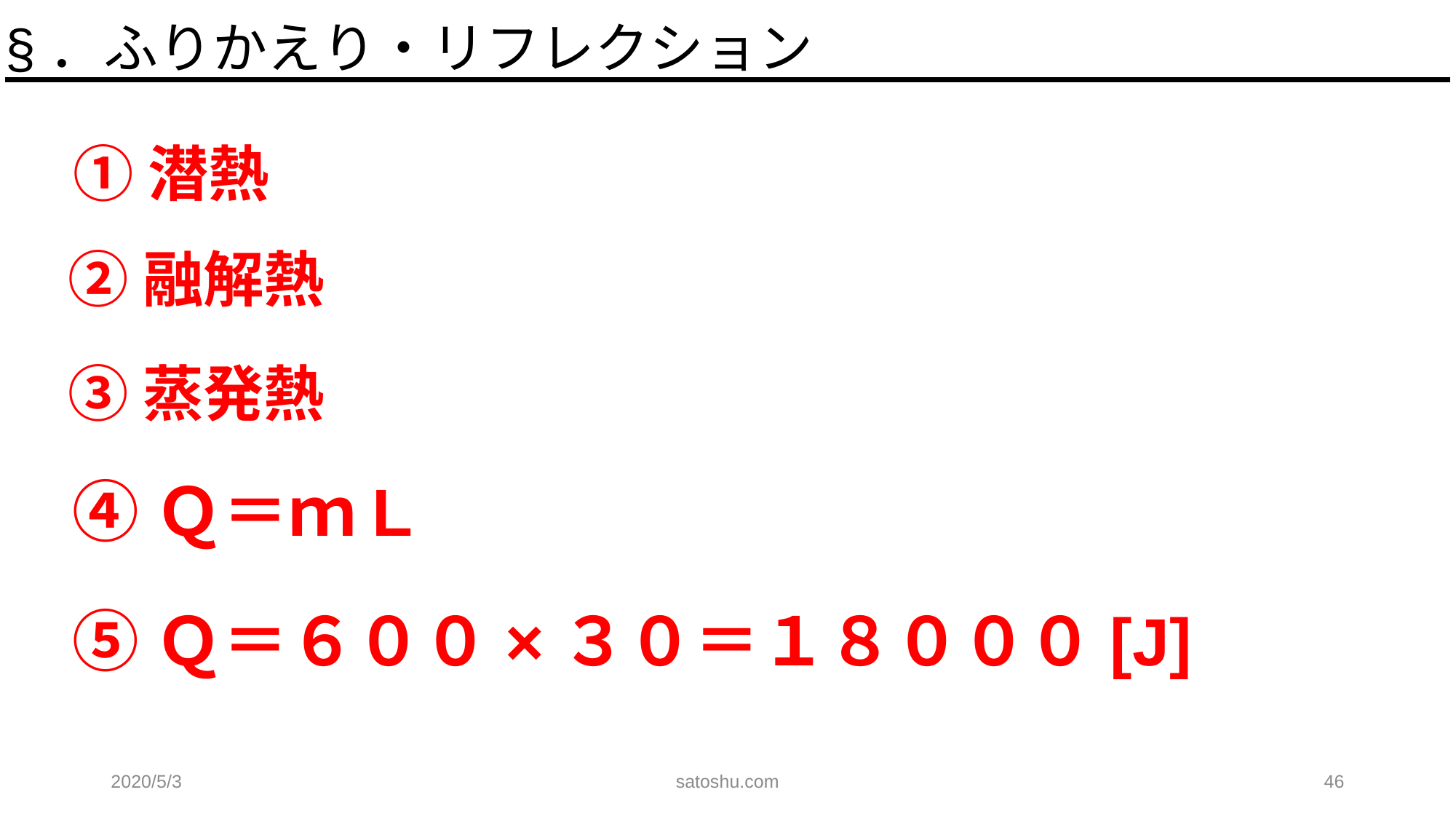

§．ふりかえり・リフレクション
①潜熱
②融解熱
③蒸発熱
④Ｑ＝ｍL
⑤Ｑ＝６００×３０＝１８０００[J]
2020/5/3
satoshu.com
46